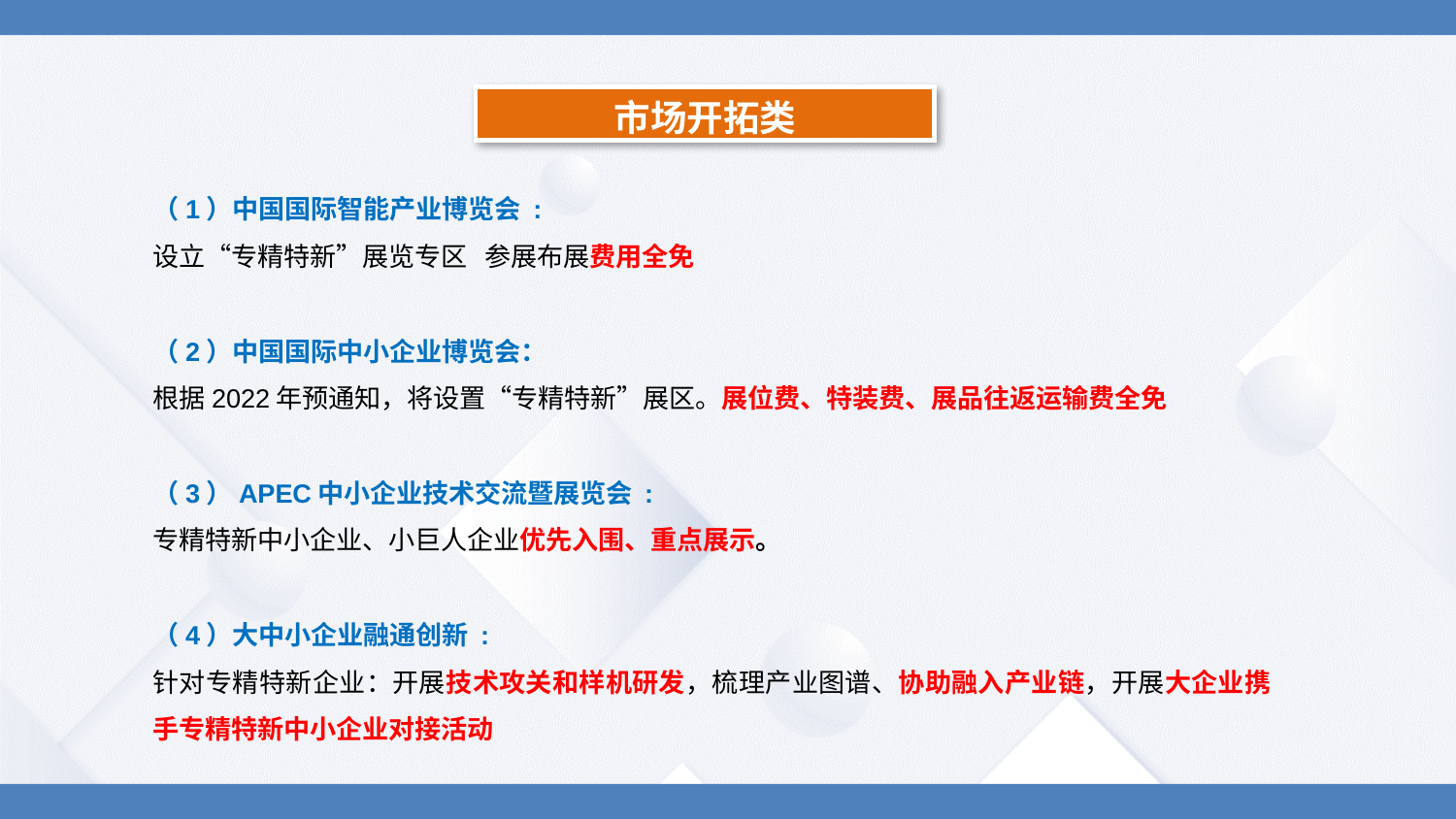

市场开拓类

（1）中国国际智能产业博览会 :
设立“专精特新”展览专区   参展布展费用全免

（2）中国国际中小企业博览会：
根据2022年预通知，将设置“专精特新”展区。展位费、特装费、展品往返运输费全免

（3）APEC中小企业技术交流暨展览会 :
专精特新中小企业、小巨人企业优先入围、重点展示。

（4）大中小企业融通创新 :
针对专精特新企业：开展技术攻关和样机研发，梳理产业图谱、协助融入产业链，开展大企业携手专精特新中小企业对接活动